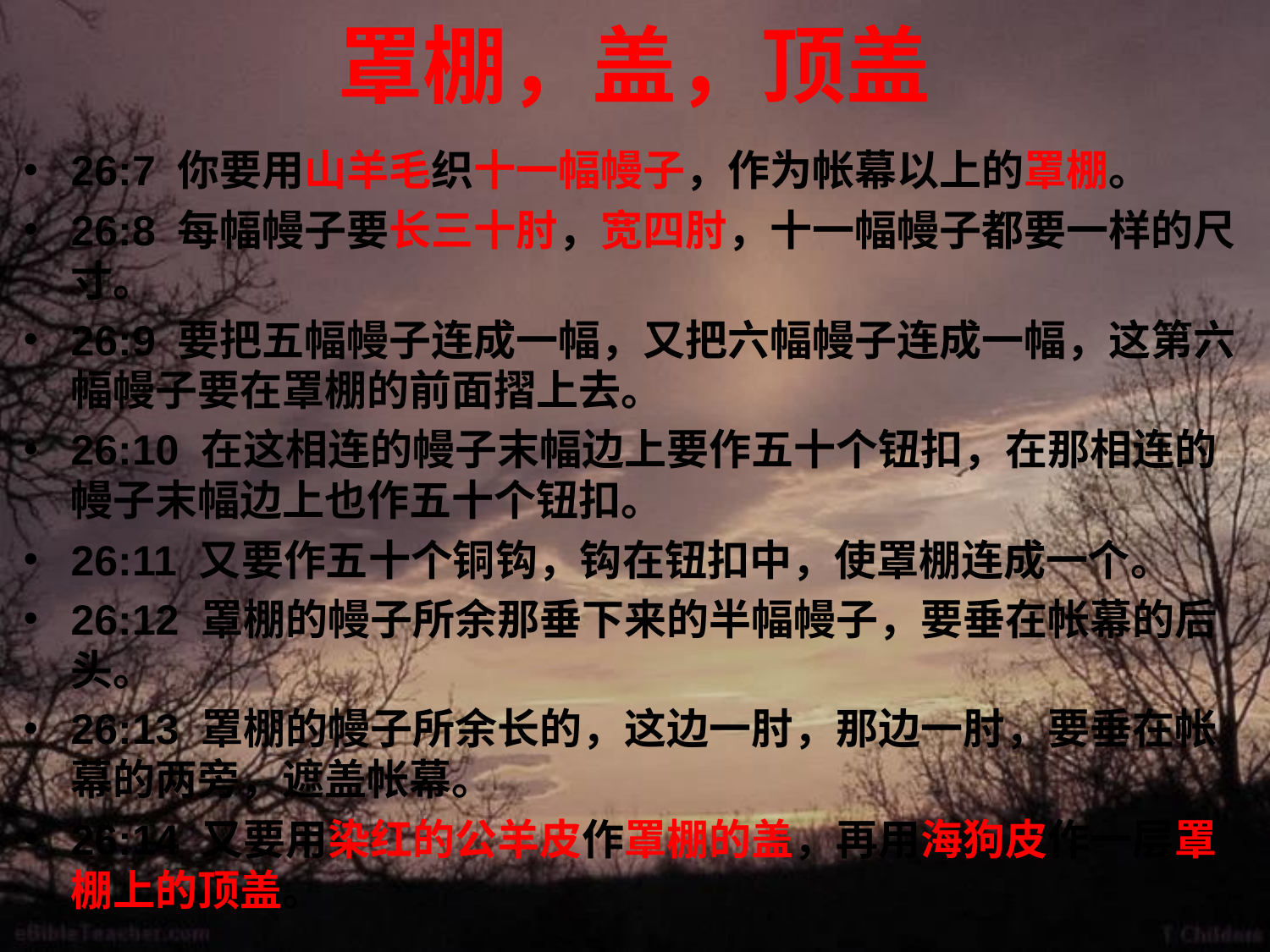

# 罩棚，盖，顶盖
26:7 你要用山羊毛织十一幅幔子，作为帐幕以上的罩棚。
26:8 每幅幔子要长三十肘，宽四肘，十一幅幔子都要一样的尺寸。
26:9 要把五幅幔子连成一幅，又把六幅幔子连成一幅，这第六幅幔子要在罩棚的前面摺上去。
26:10 在这相连的幔子末幅边上要作五十个钮扣，在那相连的幔子末幅边上也作五十个钮扣。
26:11 又要作五十个铜钩，钩在钮扣中，使罩棚连成一个。
26:12 罩棚的幔子所余那垂下来的半幅幔子，要垂在帐幕的后头。
26:13 罩棚的幔子所余长的，这边一肘，那边一肘，要垂在帐幕的两旁，遮盖帐幕。
26:14 又要用染红的公羊皮作罩棚的盖，再用海狗皮作一层罩棚上的顶盖。